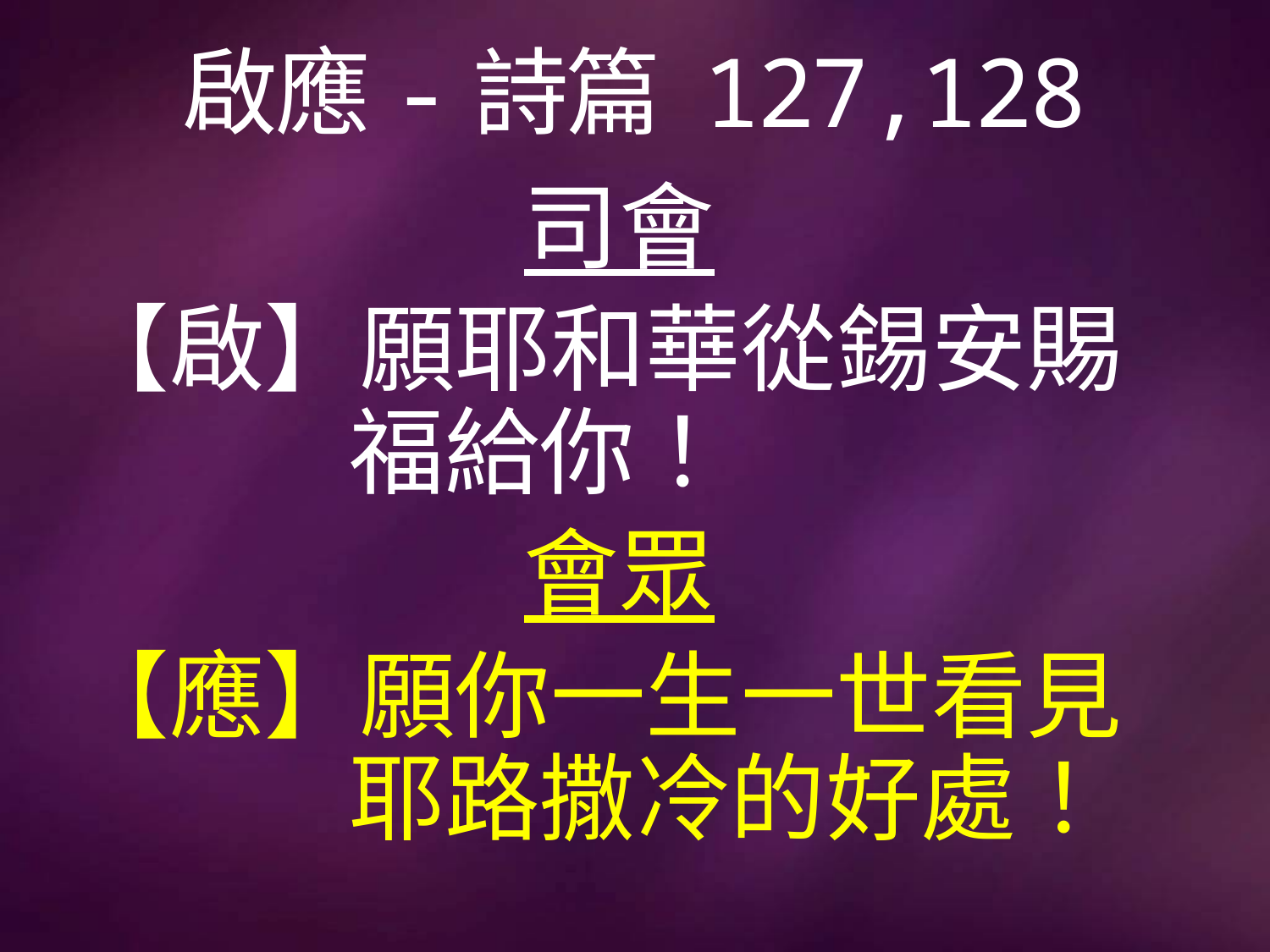

# 啟應-詩篇 127,128
司會
【啟】願耶和華從錫安賜		 福給你！
會眾
【應】願你一生一世看見		 耶路撒冷的好處！